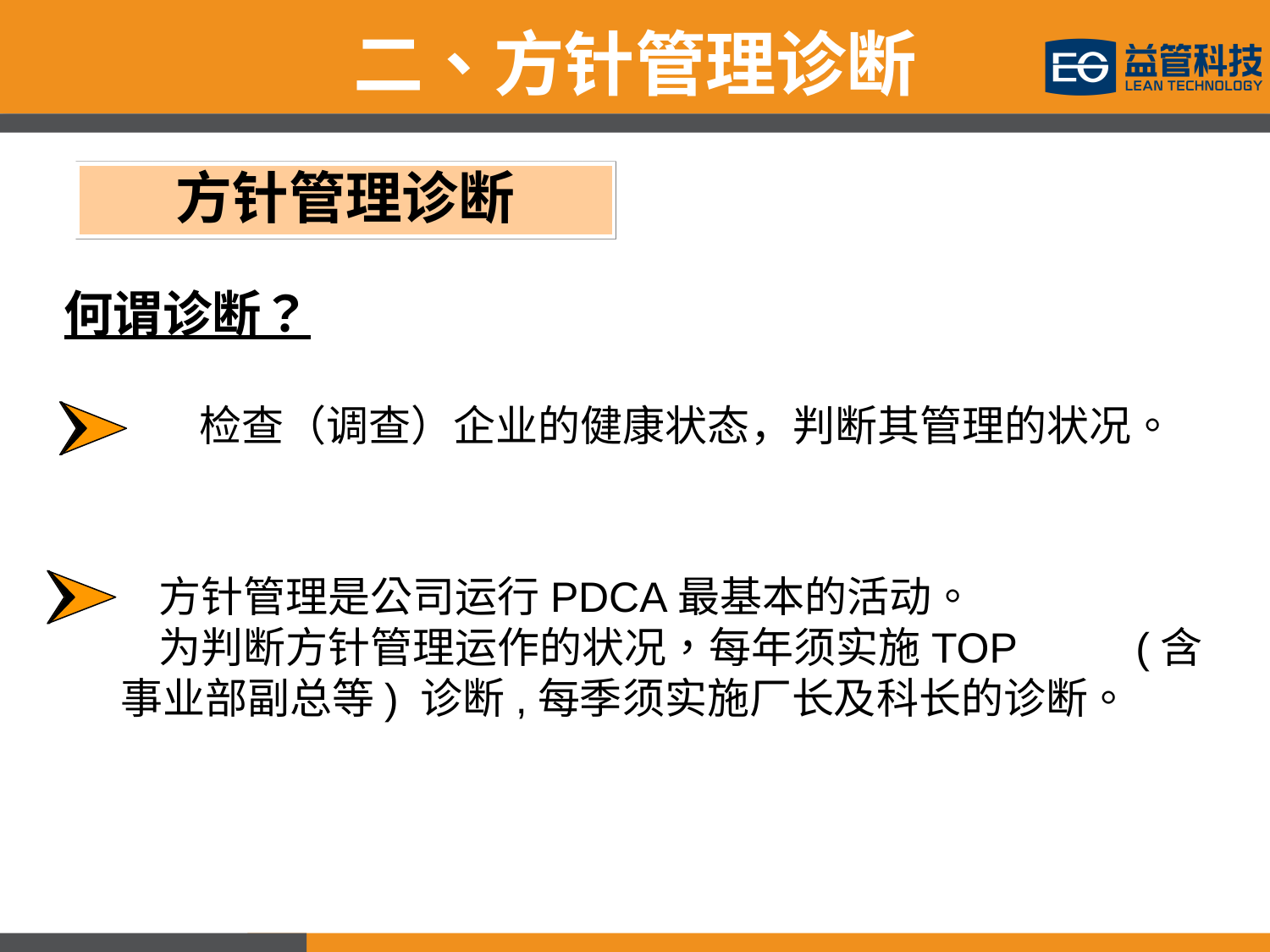

二、方针管理诊断
方针管理诊断
何谓诊断？
检查（调查）企业的健康状态，判断其管理的状况。

   方针管理是公司运行PDCA最基本的活动。
   为判断方针管理运作的状况，每年须实施TOP          (含事业部副总等) 诊断,每季须实施厂长及科长的诊断。